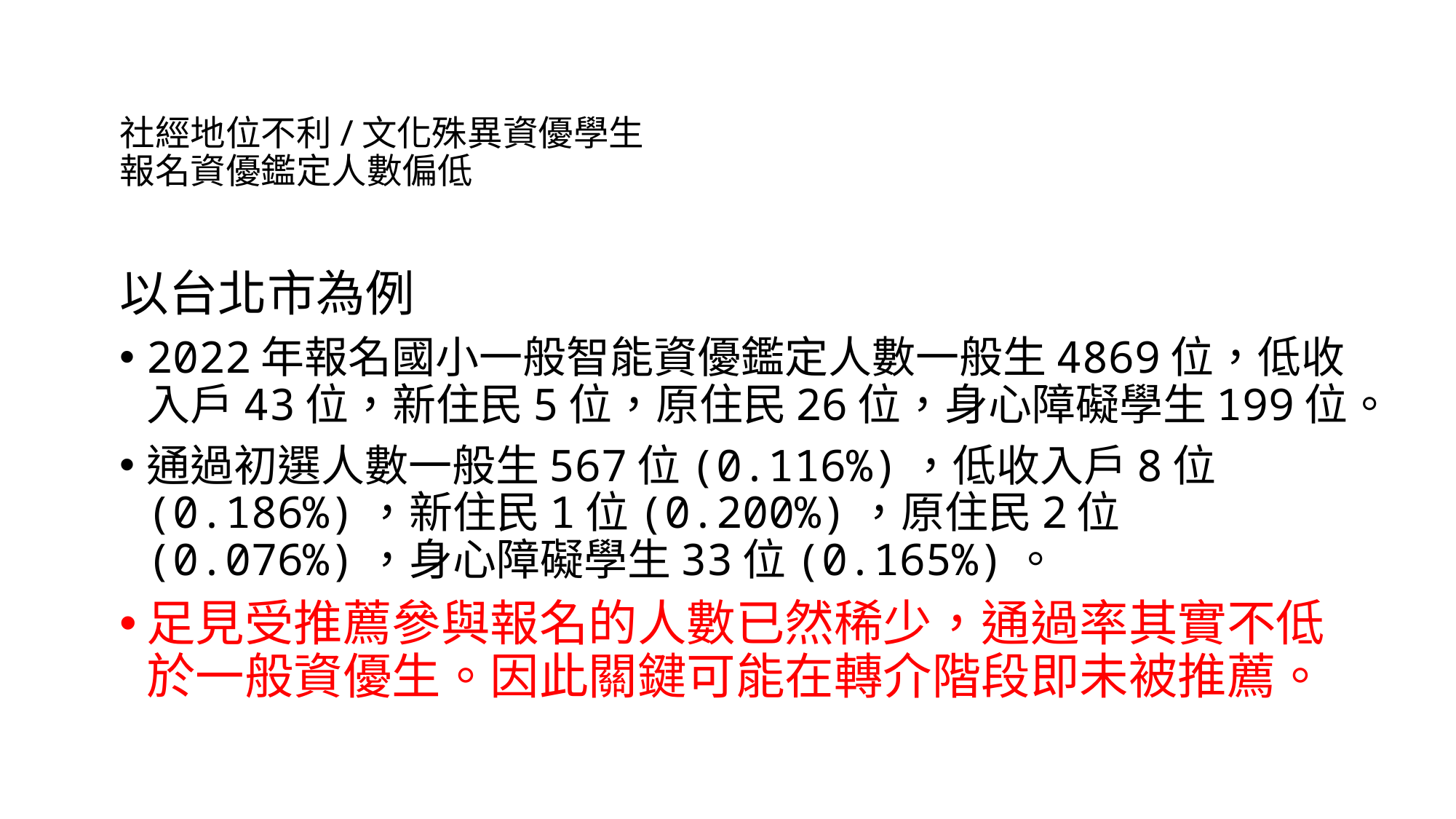

# 社經地位不利/文化殊異資優學生 報名資優鑑定人數偏低
以台北市為例
2022年報名國小一般智能資優鑑定人數一般生4869位，低收入戶43位，新住民5位，原住民26位，身心障礙學生199位。
通過初選人數一般生567位(0.116%)，低收入戶8位(0.186%)，新住民1位(0.200%)，原住民2位(0.076%)，身心障礙學生33位(0.165%)。
足見受推薦參與報名的人數已然稀少，通過率其實不低於一般資優生。因此關鍵可能在轉介階段即未被推薦。